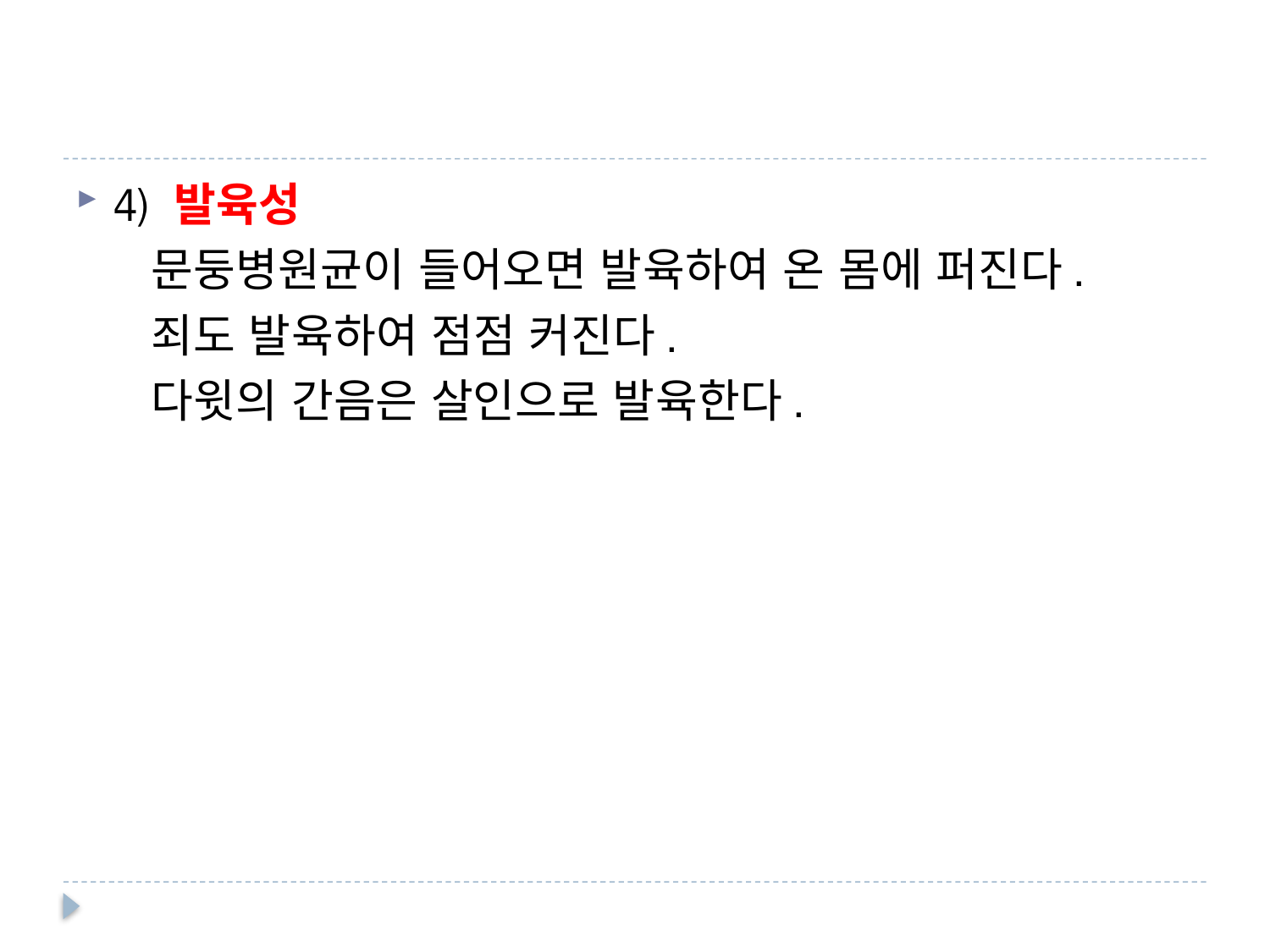

#
4) 발육성
     문둥병원균이 들어오면 발육하여 온 몸에 퍼진다.
     죄도 발육하여 점점 커진다.
     다윗의 간음은 살인으로 발육한다.